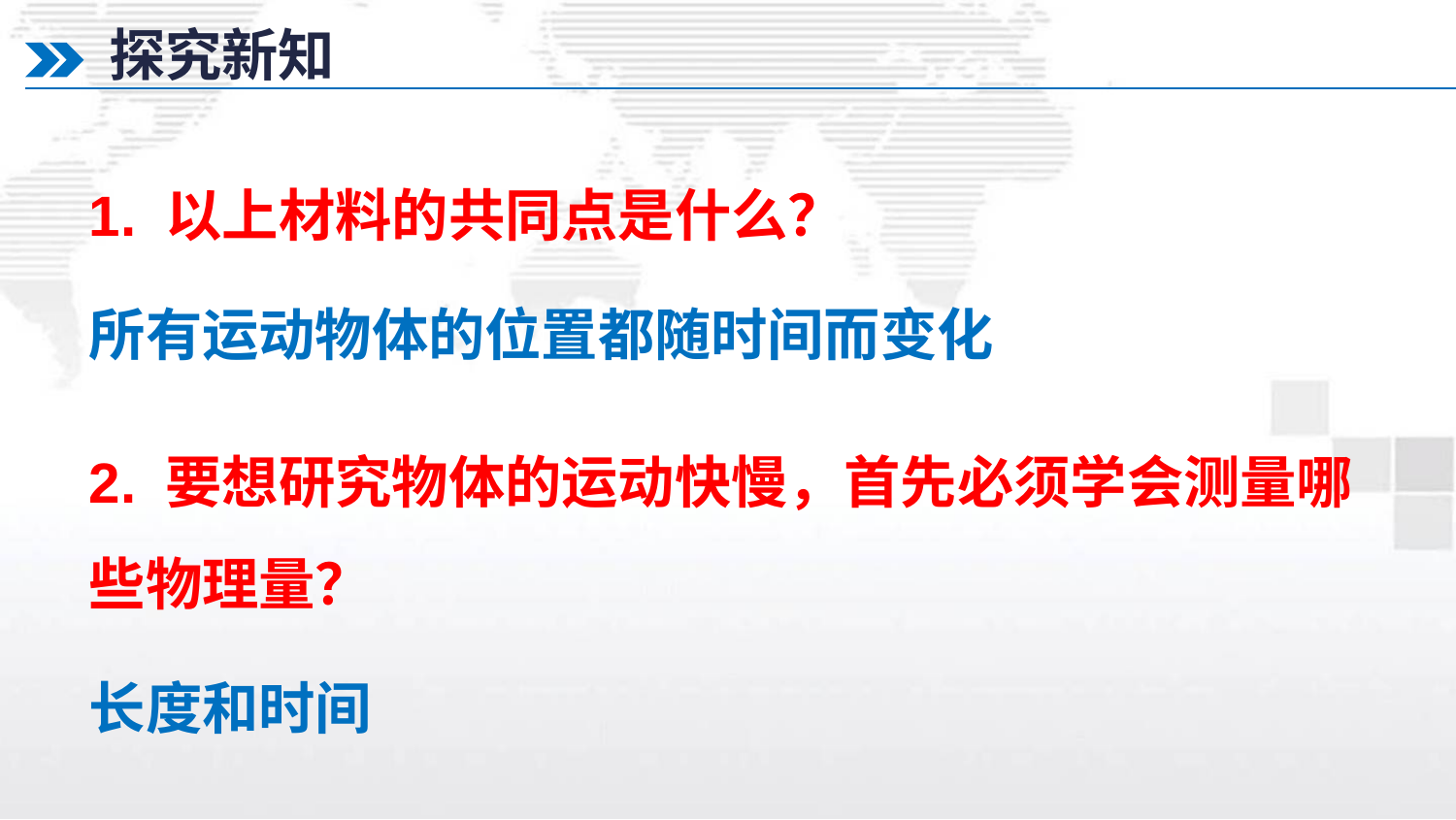

# 探究新知
1. 以上材料的共同点是什么？
所有运动物体的位置都随时间而变化
2. 要想研究物体的运动快慢，首先必须学会测量哪些物理量？
长度和时间